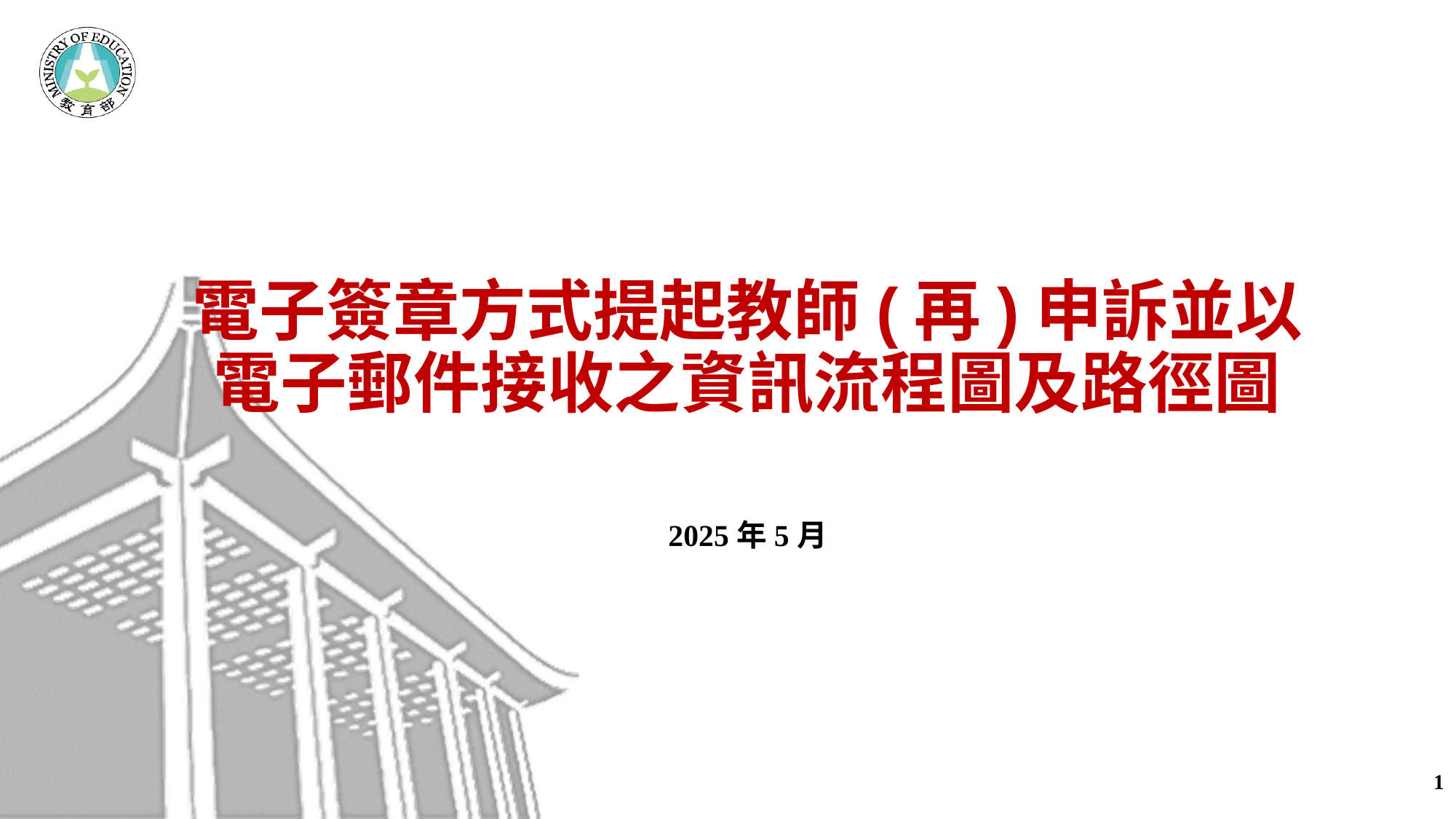

電子簽章方式提起教師(再)申訴並以電子郵件接收之資訊流程圖及路徑圖

2025年5月
1